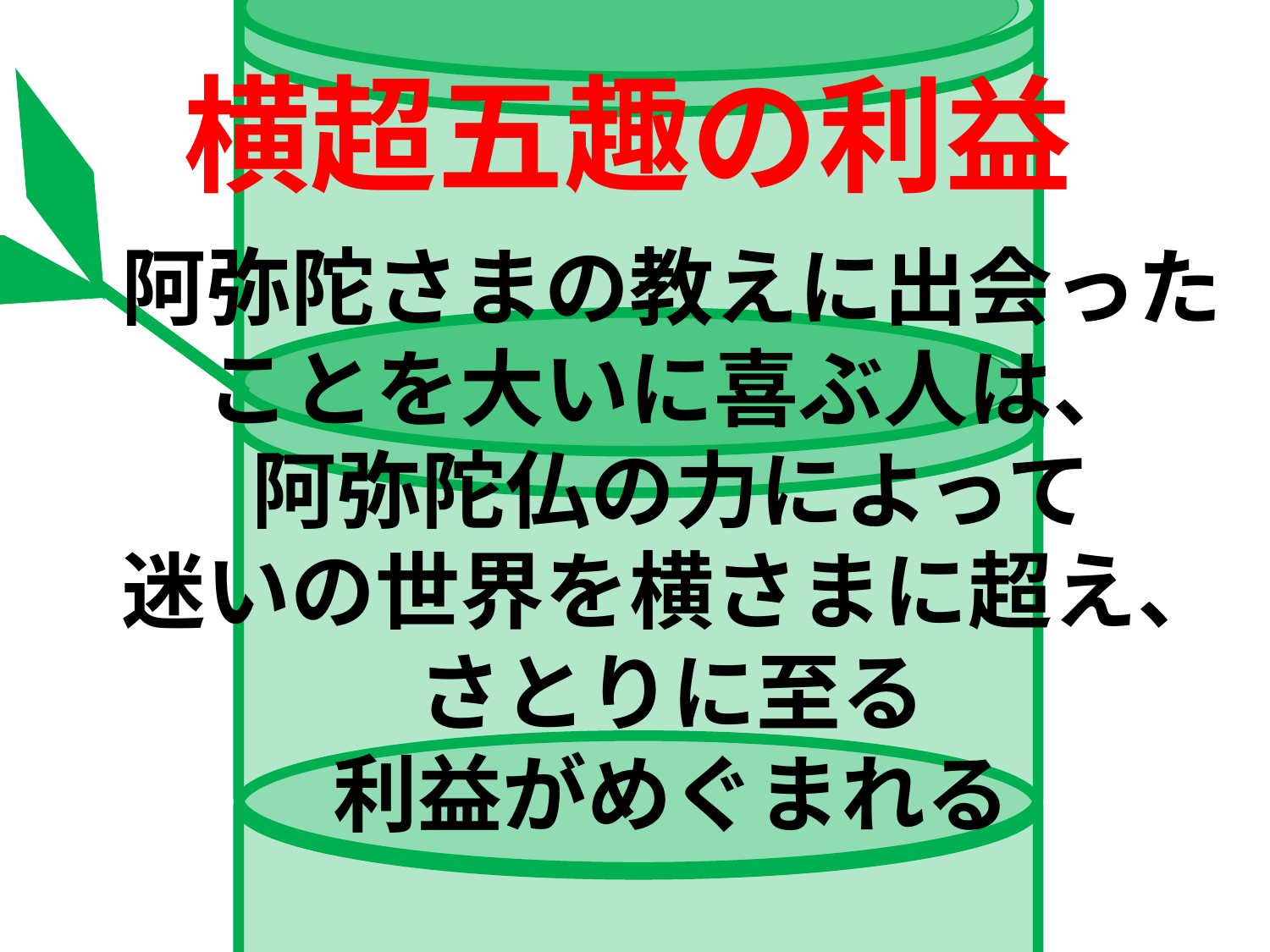

横超五趣の利益
阿弥陀さまの教えに出会ったことを大いに喜ぶ人は、
阿弥陀仏の力によって
迷いの世界を横さまに超え、
さとりに至る
利益がめぐまれる